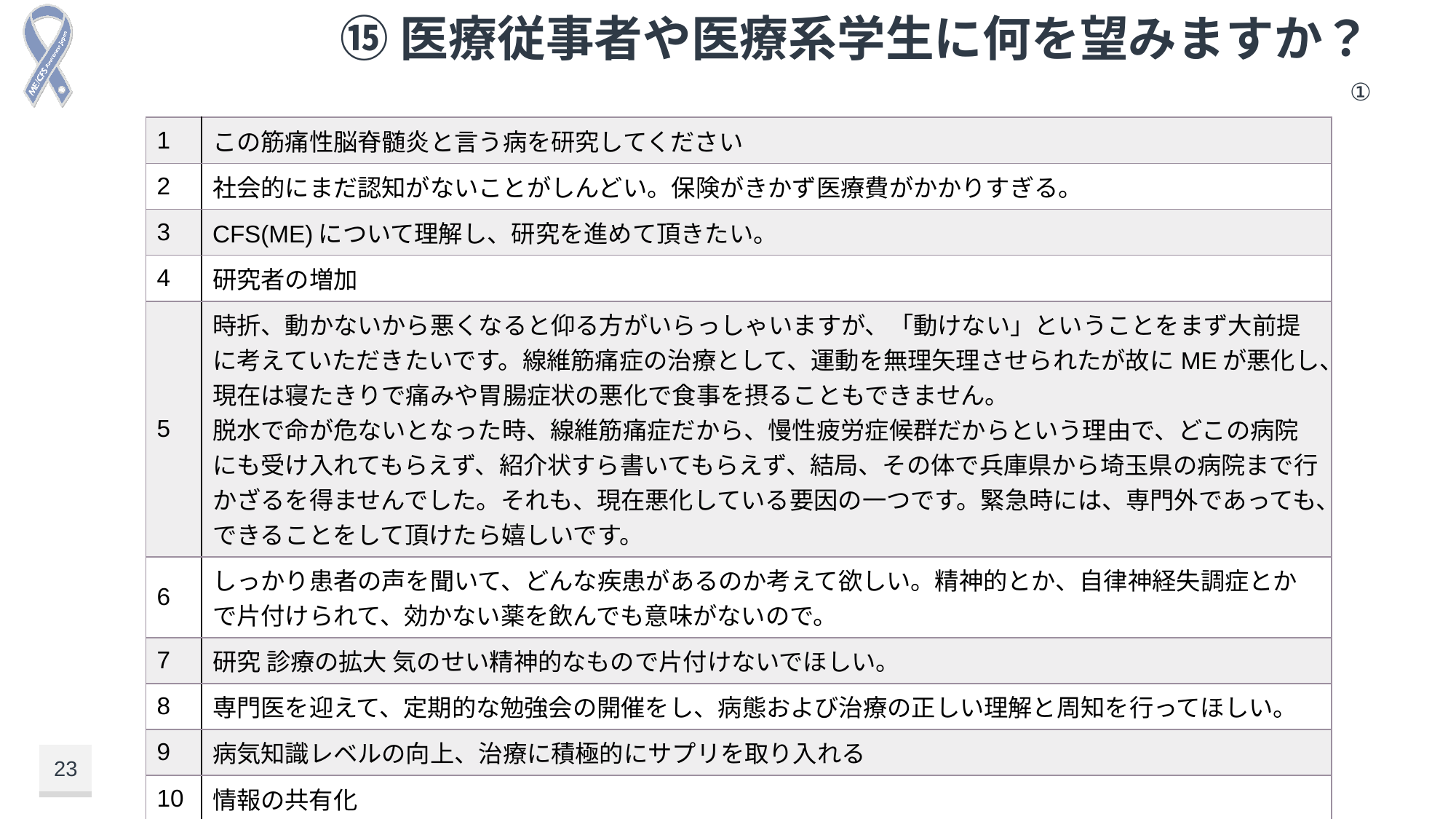

# ⑮医療従事者や医療系学生に何を望みますか？
①
| 1 | この筋痛性脳脊髄炎と言う病を研究してください |
| --- | --- |
| 2 | 社会的にまだ認知がないことがしんどい。保険がきかず医療費がかかりすぎる。 |
| 3 | CFS(ME)について理解し、研究を進めて頂きたい。 |
| 4 | 研究者の増加 |
| 5 | 時折、動かないから悪くなると仰る方がいらっしゃいますが、「動けない」ということをまず大前提に考えていただきたいです。線維筋痛症の治療として、運動を無理矢理させられたが故にMEが悪化し、現在は寝たきりで痛みや胃腸症状の悪化で食事を摂ることもできません。 脱水で命が危ないとなった時、線維筋痛症だから、慢性疲労症候群だからという理由で、どこの病院にも受け入れてもらえず、紹介状すら書いてもらえず、結局、その体で兵庫県から埼玉県の病院まで行かざるを得ませんでした。それも、現在悪化している要因の一つです。緊急時には、専門外であっても、できることをして頂けたら嬉しいです。 |
| 6 | しっかり患者の声を聞いて、どんな疾患があるのか考えて欲しい。精神的とか、自律神経失調症とかで片付けられて、効かない薬を飲んでも意味がないので。 |
| 7 | 研究 診療の拡大 気のせい精神的なもので片付けないでほしい。 |
| 8 | 専門医を迎えて、定期的な勉強会の開催をし、病態および治療の正しい理解と周知を行ってほしい。 |
| 9 | 病気知識レベルの向上、治療に積極的にサプリを取り入れる |
| 10 | 情報の共有化 |
23